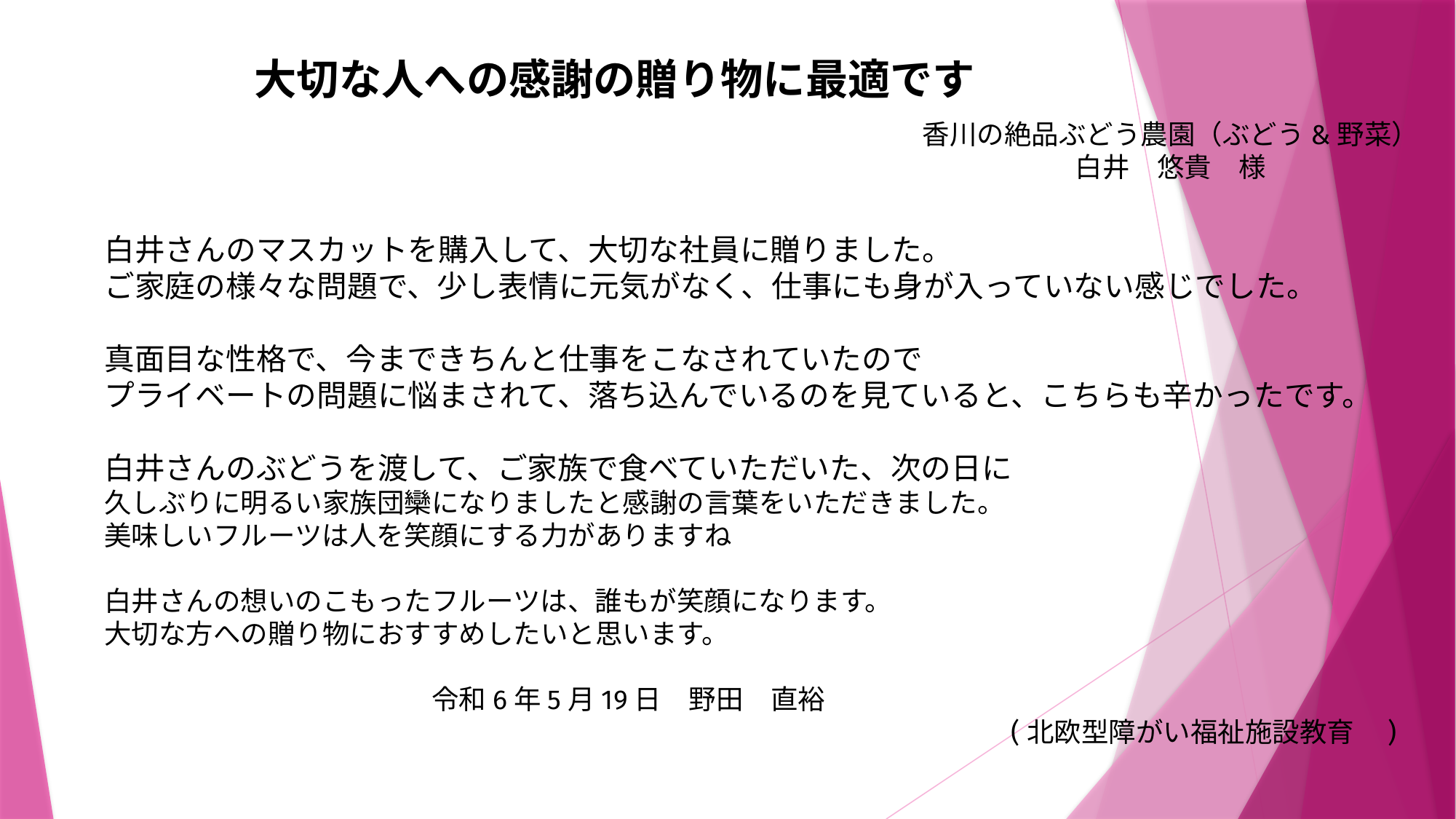

# 大切な人への感謝の贈り物に最適です
香川の絶品ぶどう農園（ぶどう&野菜）
白井　悠貴　様

白井さんのマスカットを購入して、大切な社員に贈りました。
ご家庭の様々な問題で、少し表情に元気がなく、仕事にも身が入っていない感じでした。

真面目な性格で、今まできちんと仕事をこなされていたので
プライベートの問題に悩まされて、落ち込んでいるのを見ていると、こちらも辛かったです。

白井さんのぶどうを渡して、ご家族で食べていただいた、次の日に
久しぶりに明るい家族団欒になりましたと感謝の言葉をいただきました。
美味しいフルーツは人を笑顔にする力がありますね

白井さんの想いのこもったフルーツは、誰もが笑顔になります。
大切な方への贈り物におすすめしたいと思います。
　　　　　　　　　　　　令和6年5月19日　野田　直裕
　　　　　　　　　　　　　　　　　　　　　　　　　　　　　　　　　(北欧型障がい福祉施設教育　)